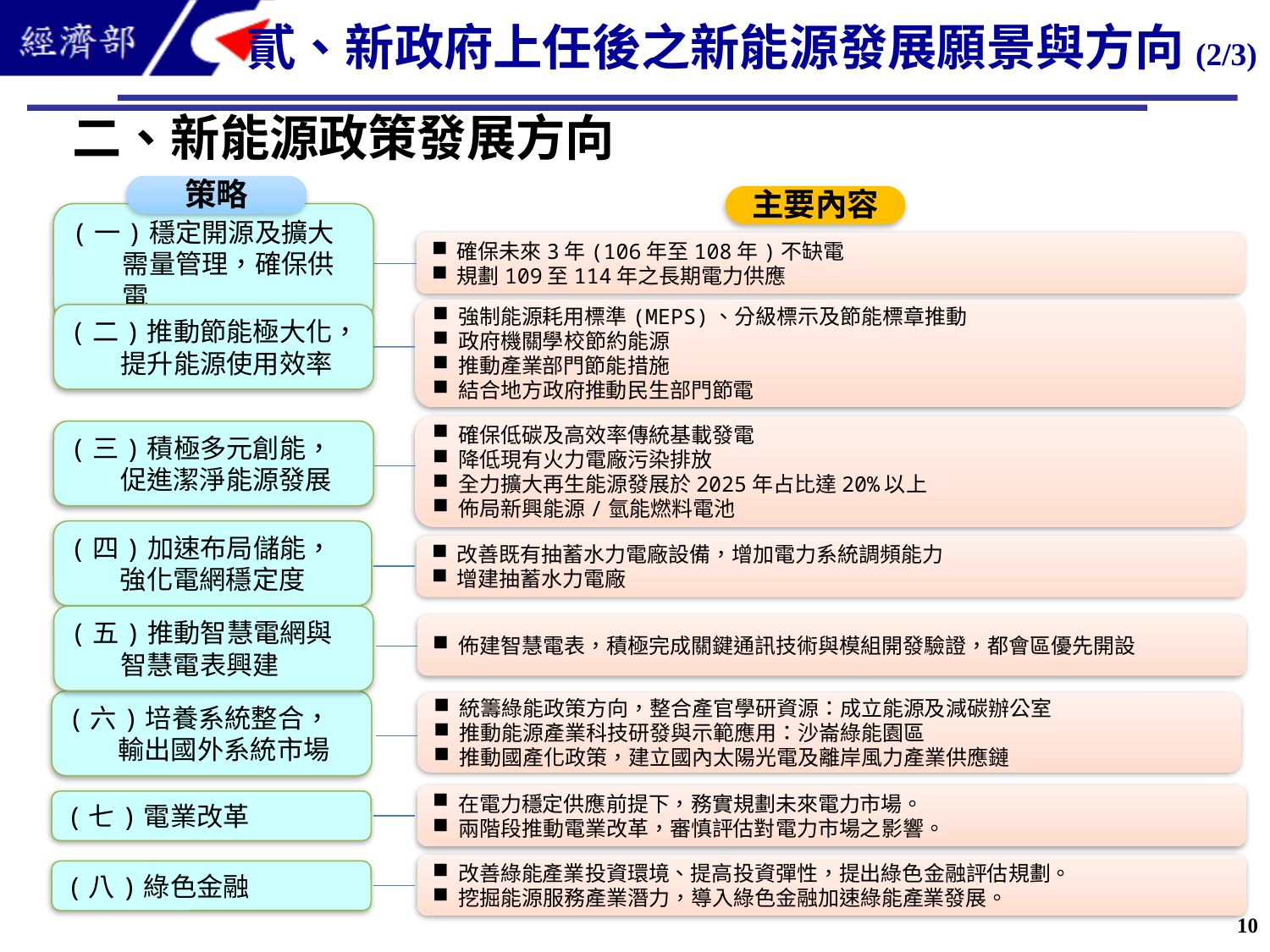

貳、新政府上任後之新能源發展願景與方向(2/3)

二、新能源政策發展方向
策略
主要內容
(一)穩定開源及擴大需量管理，確保供電
確保未來3年(106年至108年)不缺電
規劃109至114年之長期電力供應
強制能源耗用標準(MEPS)、分級標示及節能標章推動
政府機關學校節約能源
推動產業部門節能措施
結合地方政府推動民生部門節電
(二)推動節能極大化，提升能源使用效率
確保低碳及高效率傳統基載發電
降低現有火力電廠污染排放
全力擴大再生能源發展於2025年占比達20%以上
佈局新興能源/氫能燃料電池
(三)積極多元創能，促進潔淨能源發展
(四)加速布局儲能，強化電網穩定度
改善既有抽蓄水力電廠設備，增加電力系統調頻能力
增建抽蓄水力電廠
(五)推動智慧電網與智慧電表興建
佈建智慧電表，積極完成關鍵通訊技術與模組開發驗證，都會區優先開設
(六)培養系統整合，輸出國外系統市場
統籌綠能政策方向，整合產官學研資源：成立能源及減碳辦公室
推動能源產業科技研發與示範應用：沙崙綠能園區
推動國產化政策，建立國內太陽光電及離岸風力產業供應鏈
在電力穩定供應前提下，務實規劃未來電力市場。
兩階段推動電業改革，審慎評估對電力市場之影響。
(七)電業改革
改善綠能產業投資環境、提高投資彈性，提出綠色金融評估規劃。
挖掘能源服務產業潛力，導入綠色金融加速綠能產業發展。
(八)綠色金融
10